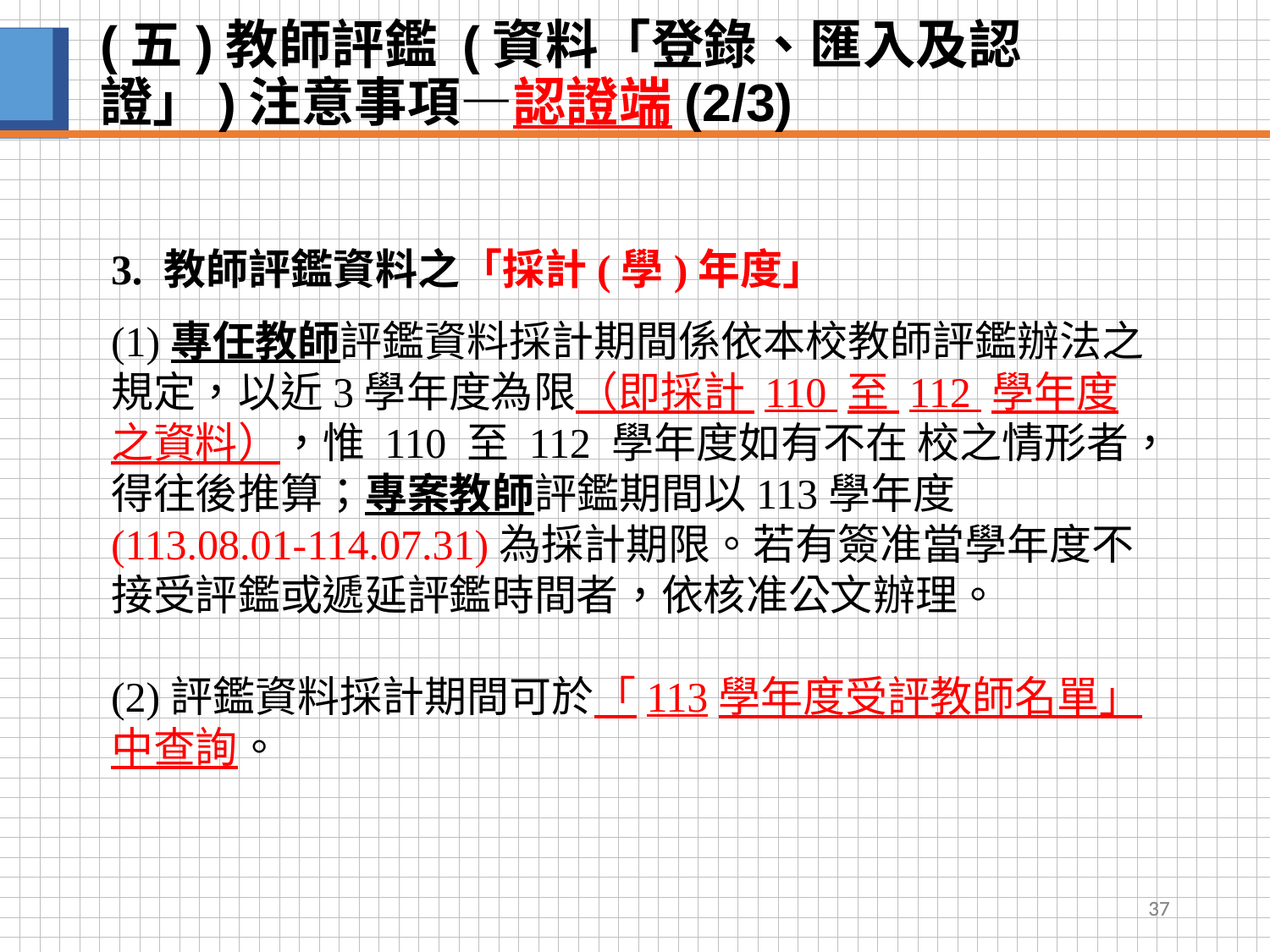

# (五)教師評鑑 (資料「登錄、匯入及認證」)注意事項—認證端(2/3)

3. 教師評鑑資料之「採計(學)年度」
(1)專任教師評鑑資料採計期間係依本校教師評鑑辦法之規定，以近3學年度為限（即採計 110 至 112 學年度之資料），惟 110 至 112 學年度如有不在 校之情形者，得往後推算；專案教師評鑑期間以113學年度(113.08.01-114.07.31)為採計期限。若有簽准當學年度不接受評鑑或遞延評鑑時間者，依核准公文辦理。

(2)評鑑資料採計期間可於「113學年度受評教師名單」中查詢。

37